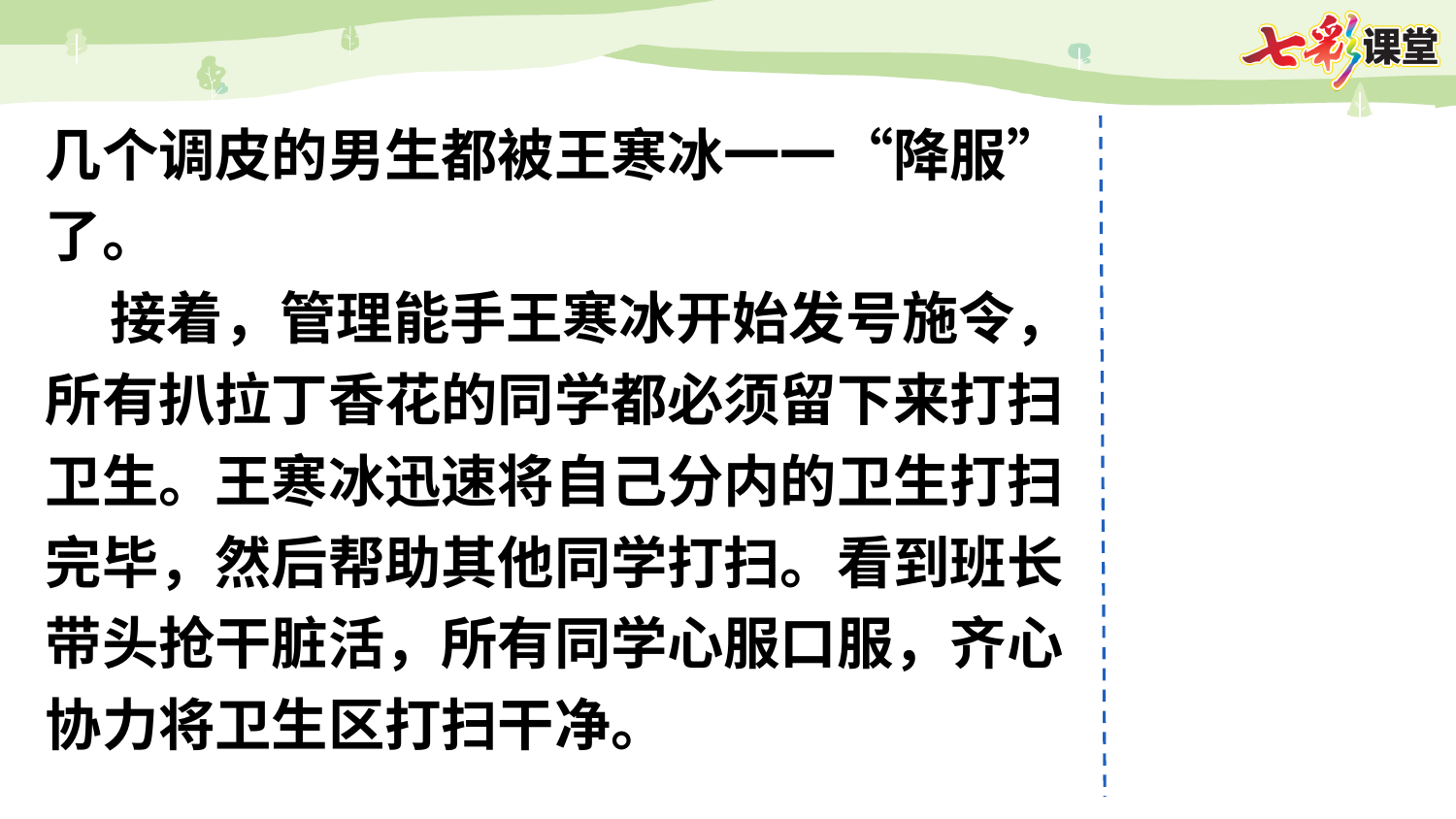

几个调皮的男生都被王寒冰一一“降服”了。
    接着，管理能手王寒冰开始发号施令，所有扒拉丁香花的同学都必须留下来打扫卫生。王寒冰迅速将自己分内的卫生打扫完毕，然后帮助其他同学打扫。看到班长带头抢干脏活，所有同学心服口服，齐心协力将卫生区打扫干净。